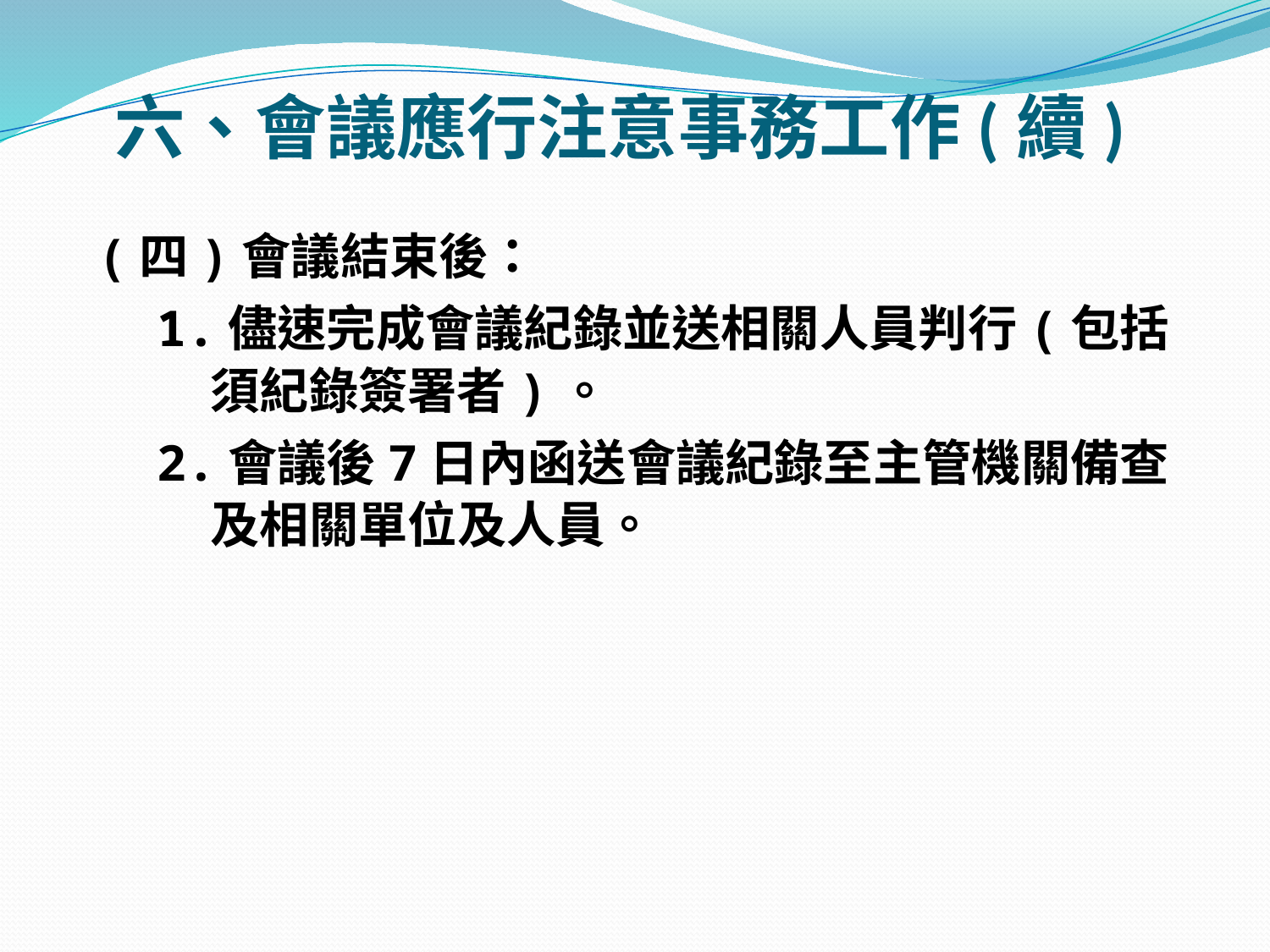

# 六、會議應行注意事務工作(續)
(四)會議結束後：
  1.儘速完成會議紀錄並送相關人員判行(包括須紀錄簽署者)。
  2.會議後7日內函送會議紀錄至主管機關備查及相關單位及人員。